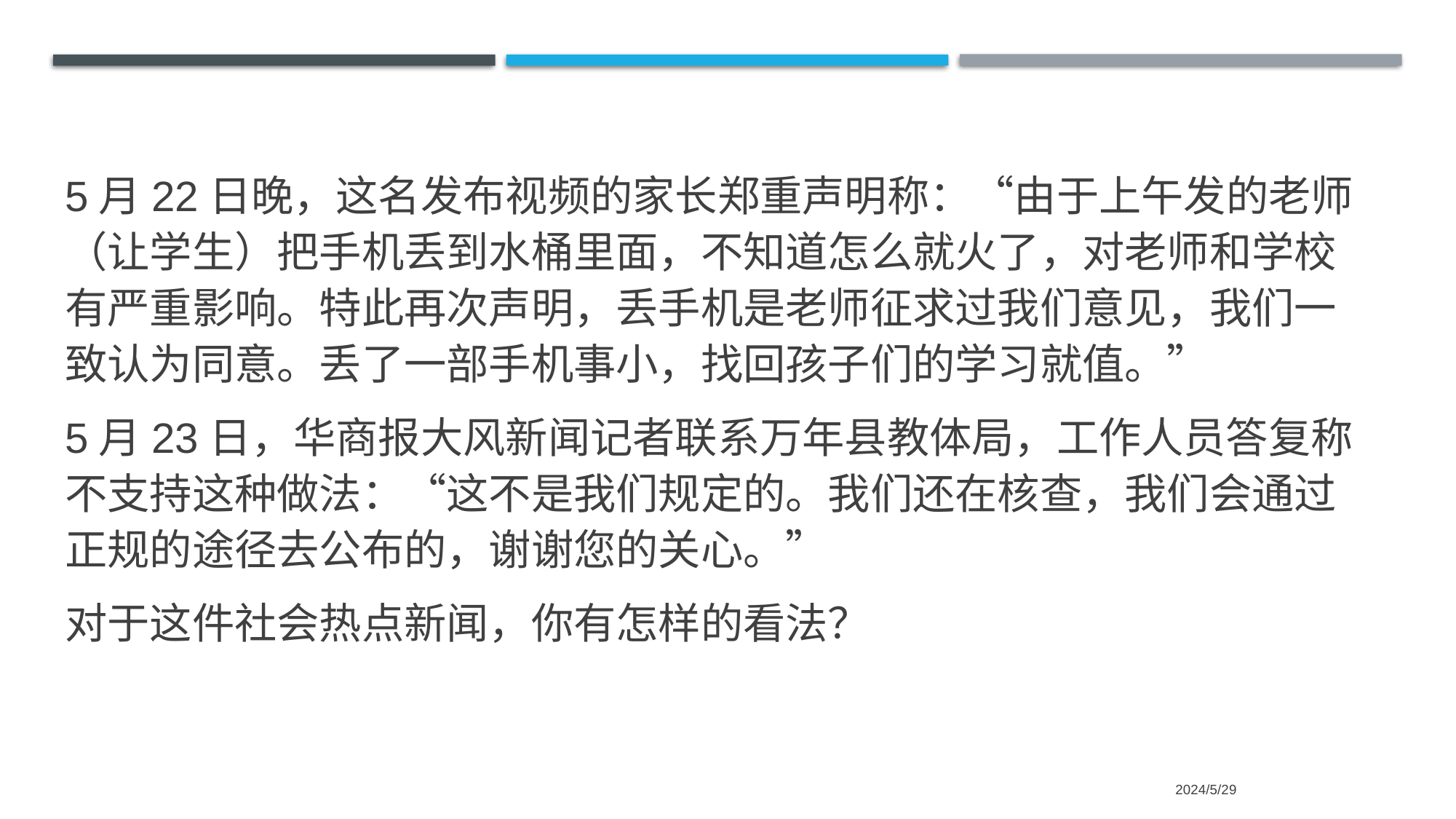

5月22日晚，这名发布视频的家长郑重声明称：“由于上午发的老师（让学生）把手机丢到水桶里面，不知道怎么就火了，对老师和学校有严重影响。特此再次声明，丢手机是老师征求过我们意见，我们一致认为同意。丢了一部手机事小，找回孩子们的学习就值。”
5月23日，华商报大风新闻记者联系万年县教体局，工作人员答复称不支持这种做法：“这不是我们规定的。我们还在核查，我们会通过正规的途径去公布的，谢谢您的关心。”
对于这件社会热点新闻，你有怎样的看法？

2024/5/29